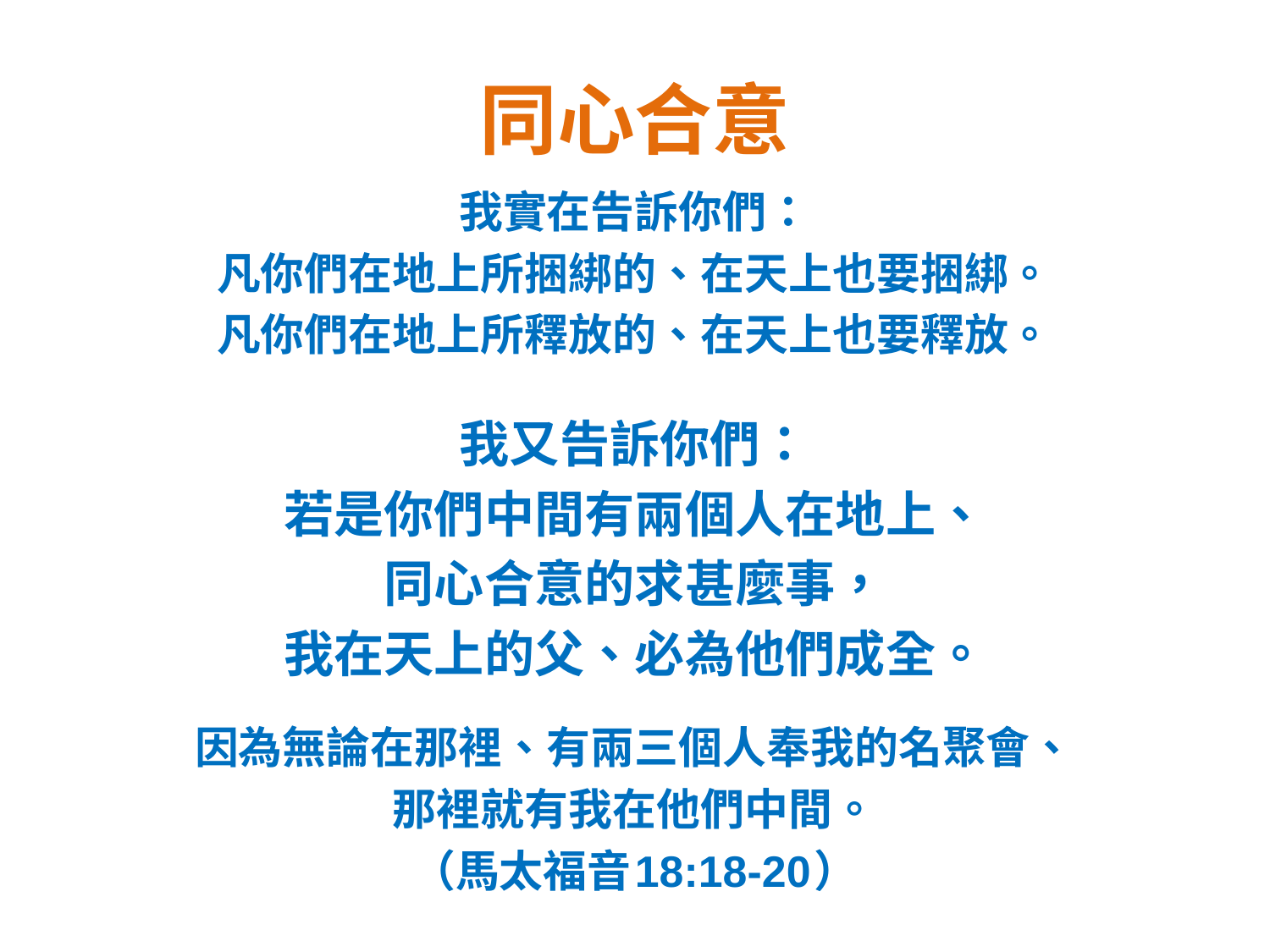

# 同心合意
我實在告訴你們：
凡你們在地上所捆綁的、在天上也要捆綁。
凡你們在地上所釋放的、在天上也要釋放。

我又告訴你們：
若是你們中間有兩個人在地上、
同心合意的求甚麼事，
我在天上的父、必為他們成全。

因為無論在那裡、有兩三個人奉我的名聚會、
那裡就有我在他們中間。
（馬太福音18:18-20）